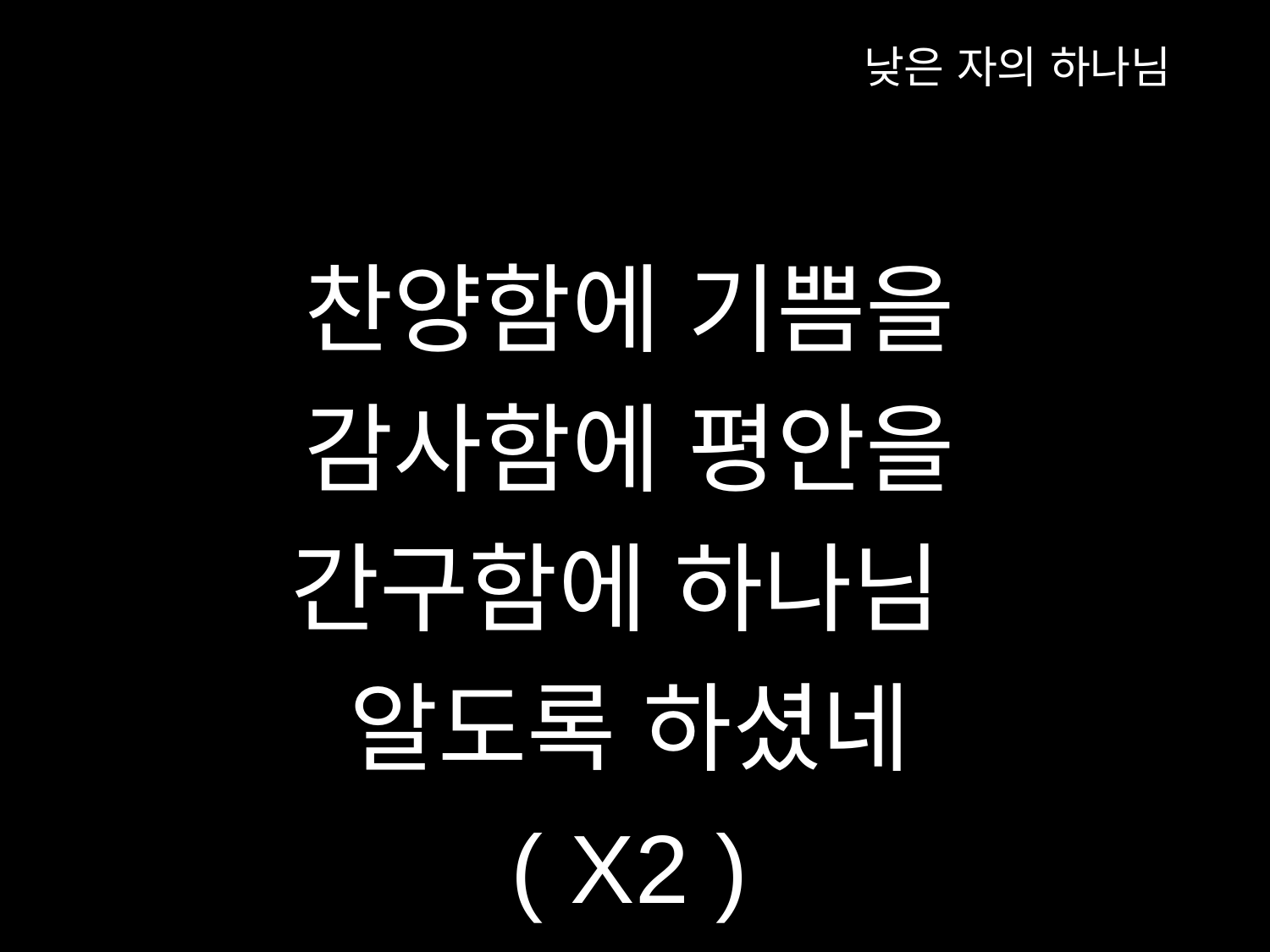

낮은 자의 하나님
찬양함에 기쁨을
감사함에 평안을
간구함에 하나님
알도록 하셨네
( X2 )